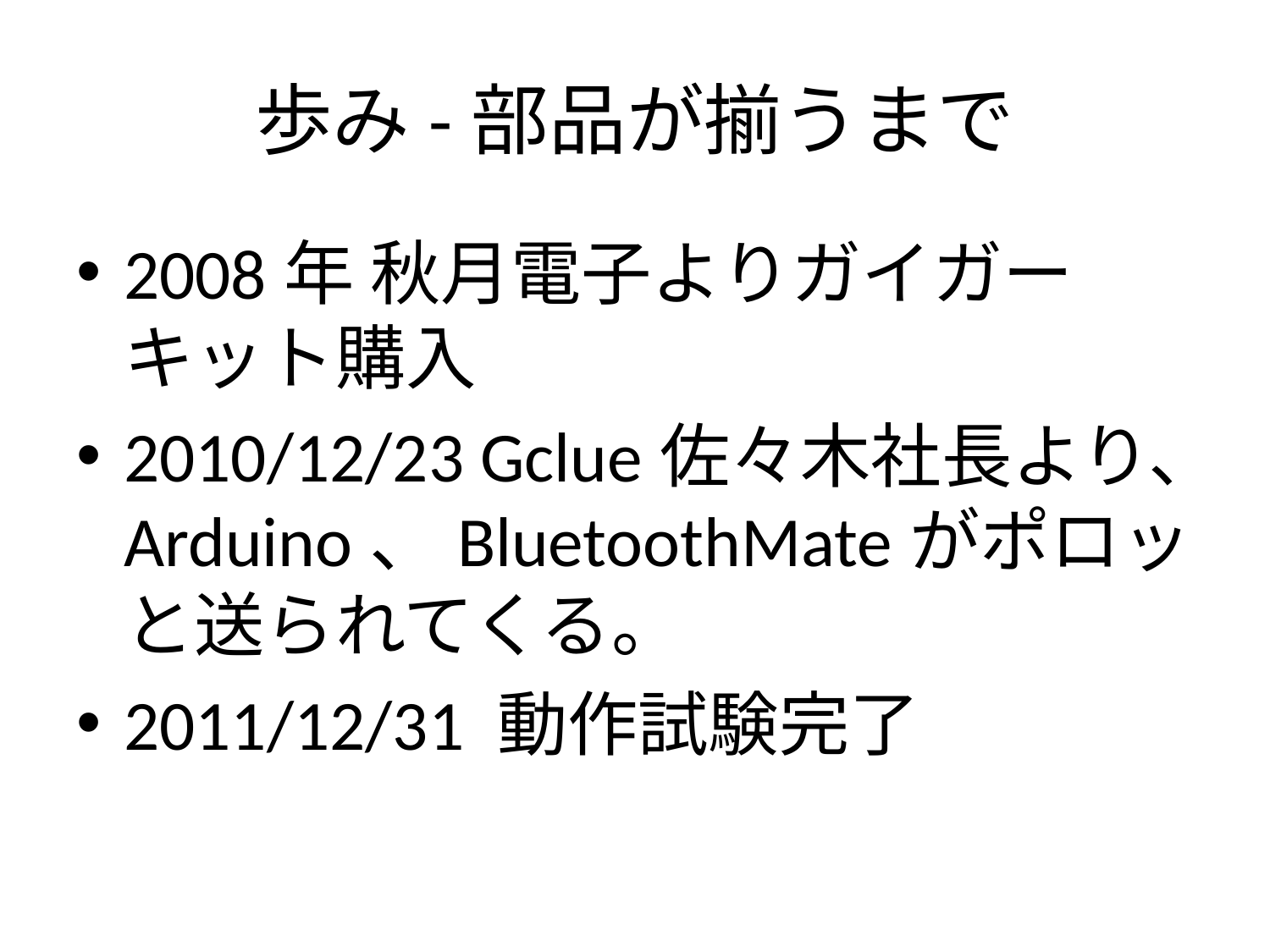

# 歩み-部品が揃うまで
2008年 秋月電子よりガイガーキット購入
2010/12/23 Gclue佐々木社長より、Arduino、BluetoothMateがポロッと送られてくる。
2011/12/31 動作試験完了